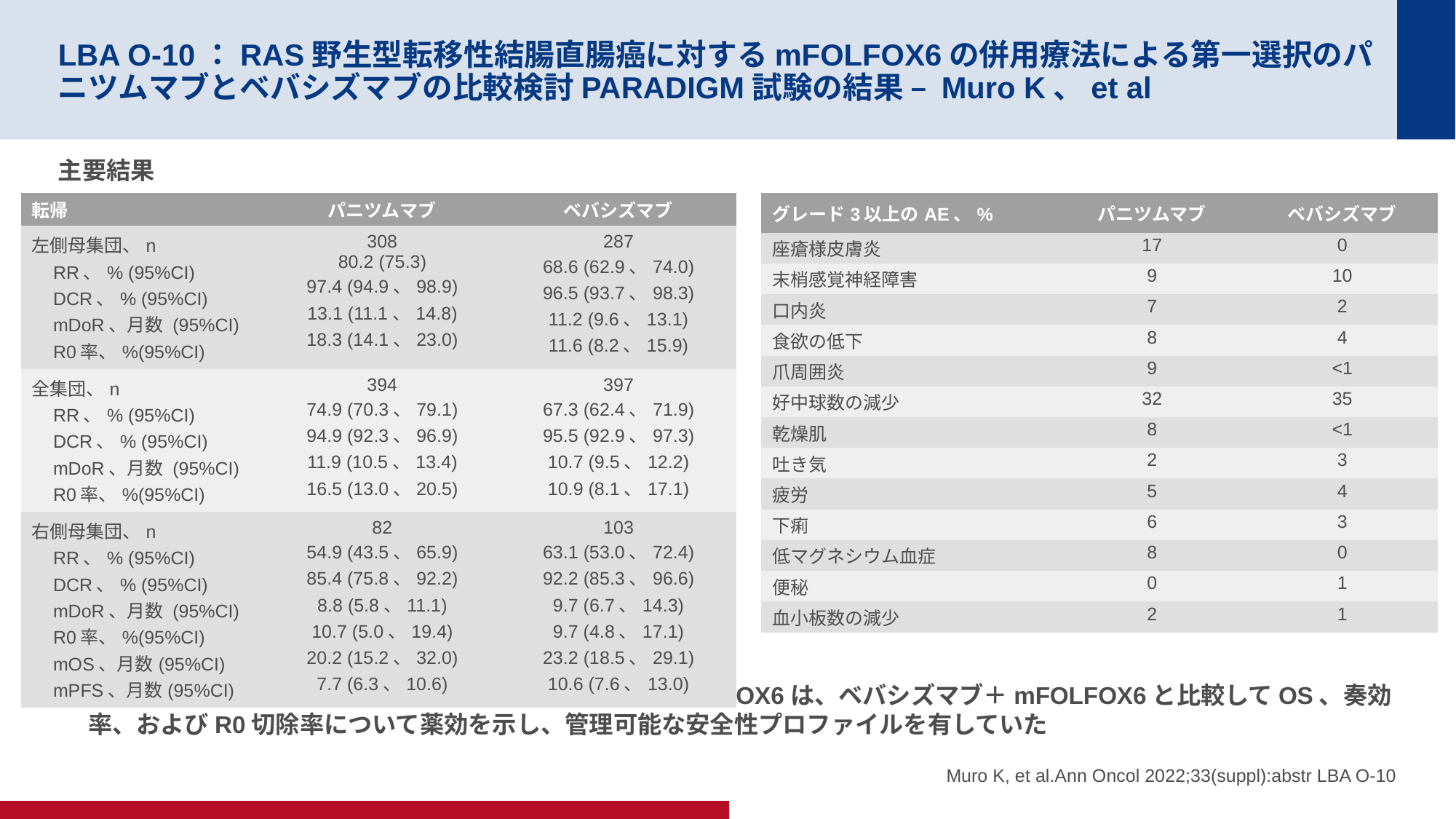

# LBA O-10：RAS野生型転移性結腸直腸癌に対するmFOLFOX6の併用療法による第一選択のパニツムマブとベバシズマブの比較検討PARADIGM試験の結果 – Muro K、et al
主要結果
結論
RAS WT mCRC患者において、1Lパニツムマブ＋mFOLFOX6は、ベバシズマブ＋mFOLFOX6と比較してOS、奏効率、およびR0切除率について薬効を示し、管理可能な安全性プロファイルを有していた
| 転帰 | パニツムマブ | ベバシズマブ |
| --- | --- | --- |
| 左側母集団、n RR、% (95%CI) DCR、% (95%CI) mDoR、月数 (95%CI) R0率、%(95%CI) | 308 80.2 (75.3) 97.4 (94.9、98.9) 13.1 (11.1、14.8) 18.3 (14.1、23.0) | 287 68.6 (62.9、74.0) 96.5 (93.7、98.3) 11.2 (9.6、13.1) 11.6 (8.2、15.9) |
| 全集団、n RR、% (95%CI) DCR、% (95%CI) mDoR、月数 (95%CI) R0率、%(95%CI) | 394 74.9 (70.3、79.1) 94.9 (92.3、96.9) 11.9 (10.5、13.4) 16.5 (13.0、20.5) | 397 67.3 (62.4、71.9) 95.5 (92.9、97.3) 10.7 (9.5、12.2) 10.9 (8.1、17.1) |
| 右側母集団、n RR、% (95%CI) DCR、% (95%CI) mDoR、月数 (95%CI) R0率、%(95%CI) mOS、月数(95%CI) mPFS、月数(95%CI) | 82 54.9 (43.5、65.9) 85.4 (75.8、92.2) 8.8 (5.8、11.1) 10.7 (5.0、19.4) 20.2 (15.2、32.0) 7.7 (6.3、10.6) | 103 63.1 (53.0、72.4) 92.2 (85.3、96.6) 9.7 (6.7、14.3) 9.7 (4.8、17.1) 23.2 (18.5、29.1) 10.6 (7.6、13.0) |
| グレード3以上のAE、% | パニツムマブ | ベバシズマブ |
| --- | --- | --- |
| 座瘡様皮膚炎 | 17 | 0 |
| 末梢感覚神経障害 | 9 | 10 |
| 口内炎 | 7 | 2 |
| 食欲の低下 | 8 | 4 |
| 爪周囲炎 | 9 | <1 |
| 好中球数の減少 | 32 | 35 |
| 乾燥肌 | 8 | <1 |
| 吐き気 | 2 | 3 |
| 疲労 | 5 | 4 |
| 下痢 | 6 | 3 |
| 低マグネシウム血症 | 8 | 0 |
| 便秘 | 0 | 1 |
| 血小板数の減少 | 2 | 1 |
Muro K, et al.Ann Oncol 2022;33(suppl):abstr LBA O-10